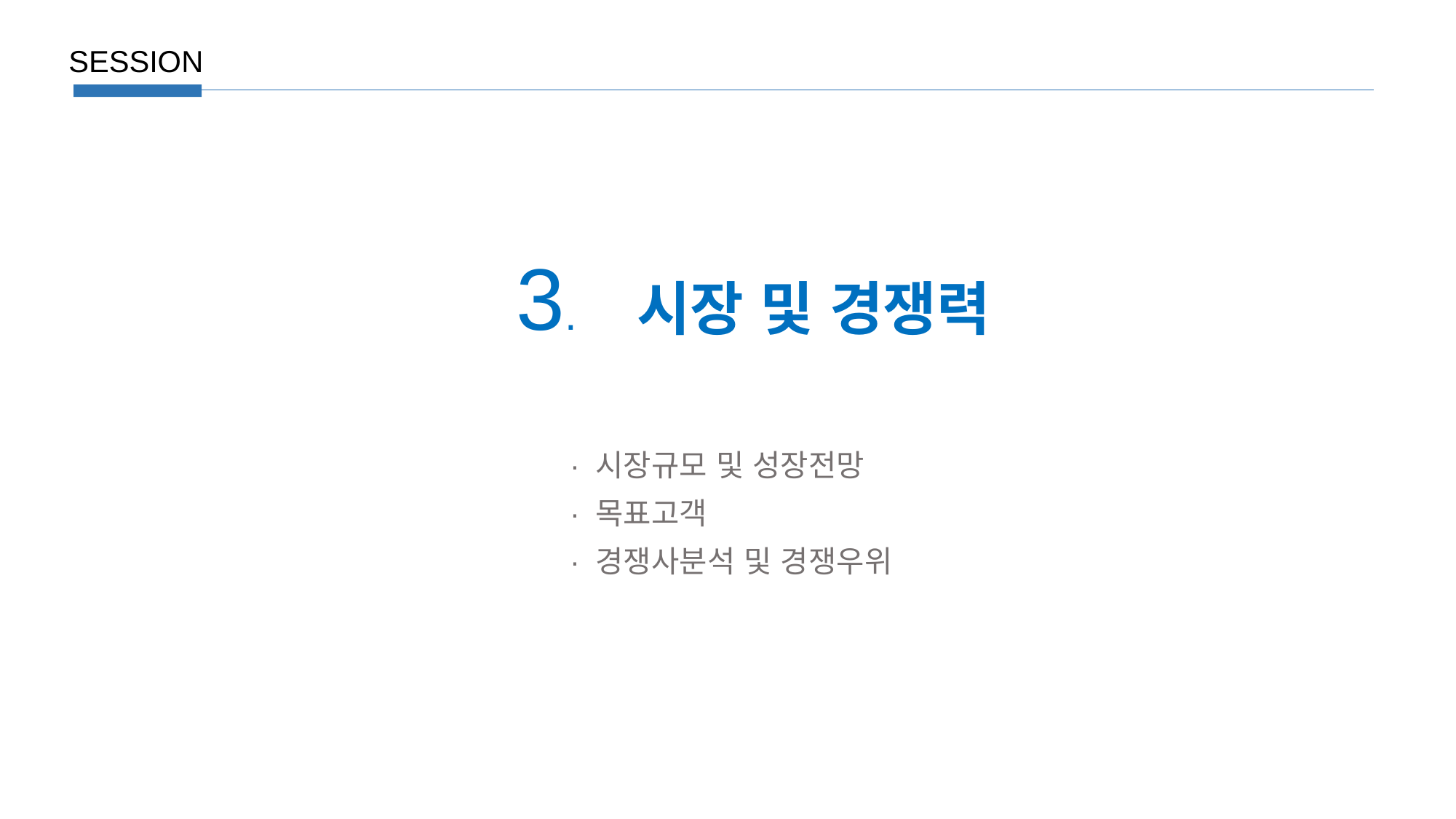

SESSION

# 3.  시장 및 경쟁력
· 시장규모 및 성장전망
· 목표고객
· 경쟁사분석 및 경쟁우위